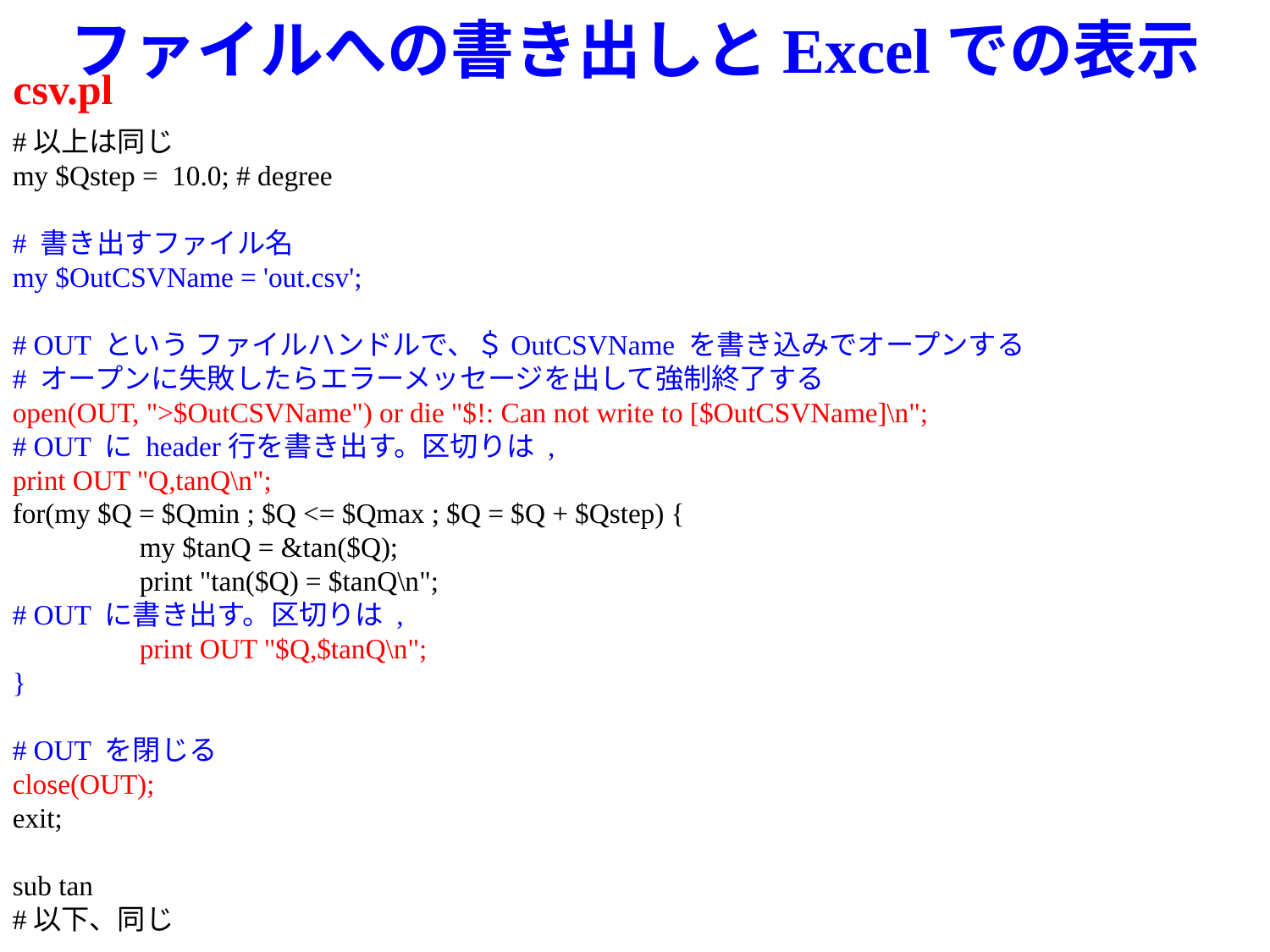

# ファイルへの書き出しとExcelでの表示
csv.pl
#以上は同じ
my $Qstep =  10.0; # degree

# 書き出すファイル名
my $OutCSVName = 'out.csv';

# OUT という ファイルハンドルで、＄OutCSVName を書き込みでオープンする
# オープンに失敗したらエラーメッセージを出して強制終了する
open(OUT, ">$OutCSVName") or die "$!: Can not write to [$OutCSVName]\n";
# OUT に header行を書き出す。区切りは ,
print OUT "Q,tanQ\n";
for(my $Q = $Qmin ; $Q <= $Qmax ; $Q = $Q + $Qstep) {
	my $tanQ = &tan($Q);
	print "tan($Q) = $tanQ\n";
# OUT に書き出す。区切りは ,
	print OUT "$Q,$tanQ\n";
}

# OUT を閉じる
close(OUT);
exit;

sub tan
#以下、同じ